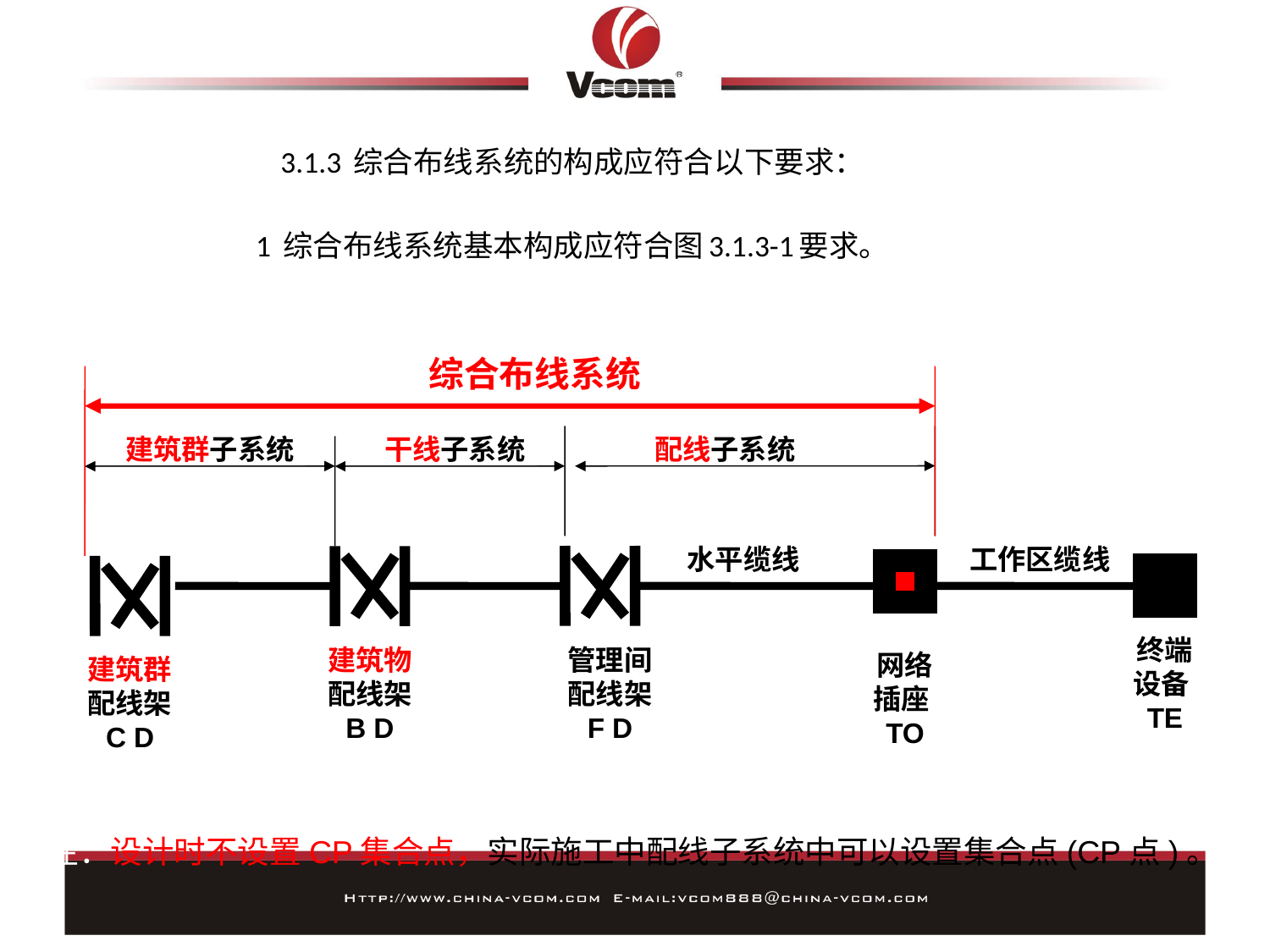

# 3.1.3 综合布线系统的构成应符合以下要求： 1 综合布线系统基本构成应符合图3.1.3-1要求。
综合布线系统

建筑群子系统
干线子系统

配线子系统

水平缆线
工作区缆线

网络插座TO

终端设备TE
建筑物
配线架
B D
管理间
配线架
F D
建筑群
配线架
C D
注：设计时不设置CP集合点，实际施工中配线子系统中可以设置集合点(CP点)。